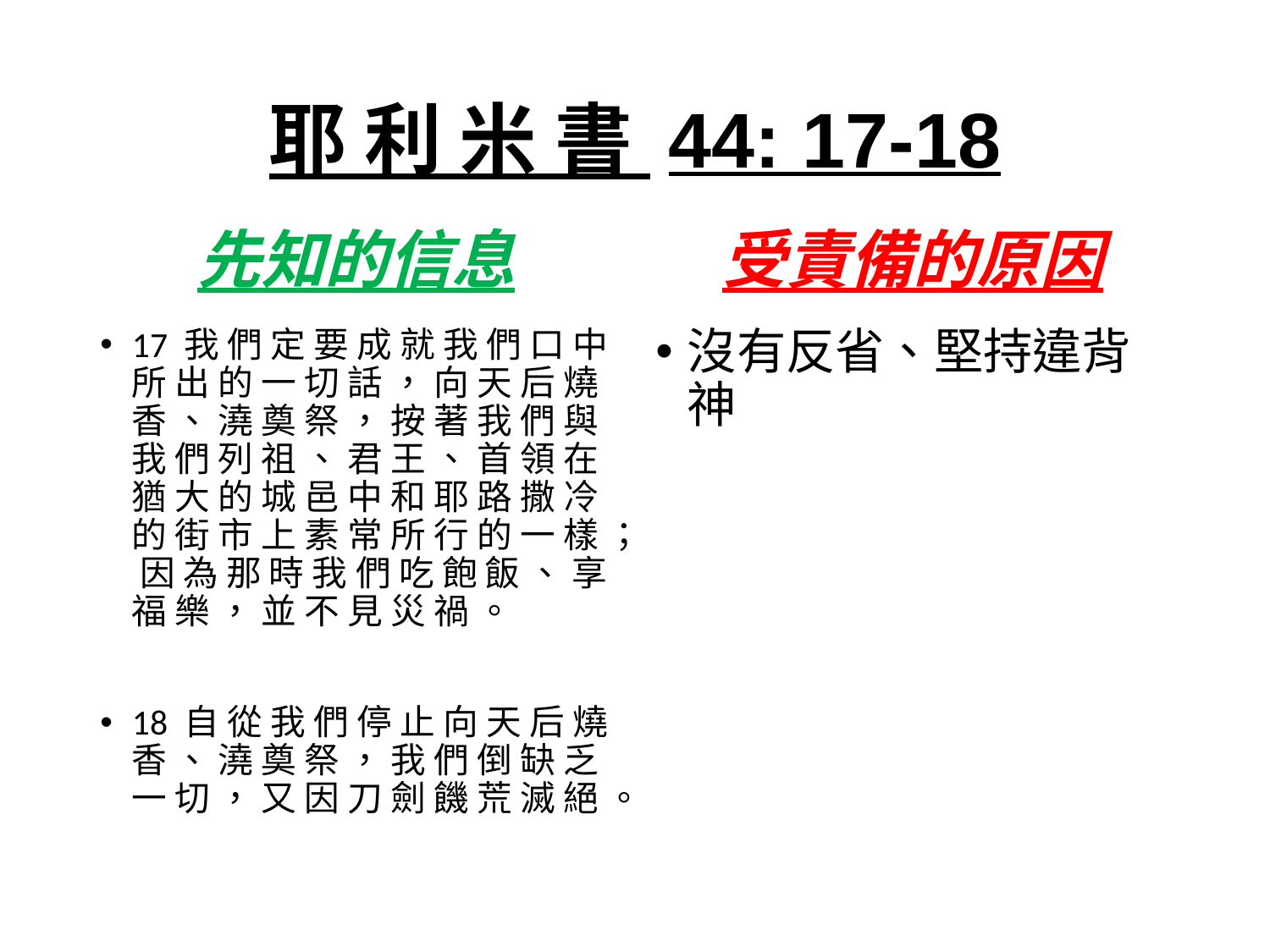

# 耶 利 米 書 44: 17-18
先知的信息
受責備的原因
17 我 們 定 要 成 就 我 們 口 中 所 出 的 一 切 話 ， 向 天 后 燒 香 、 澆 奠 祭 ， 按 著 我 們 與 我 們 列 祖 、 君 王 、 首 領 在 猶 大 的 城 邑 中 和 耶 路 撒 冷 的 街 市 上 素 常 所 行 的 一 樣 ； 因 為 那 時 我 們 吃 飽 飯 、 享 福 樂 ， 並 不 見 災 禍 。

18 自 從 我 們 停 止 向 天 后 燒 香 、 澆 奠 祭 ， 我 們 倒 缺 乏 一 切 ， 又 因 刀 劍 饑 荒 滅 絕 。
沒有反省、堅持違背神